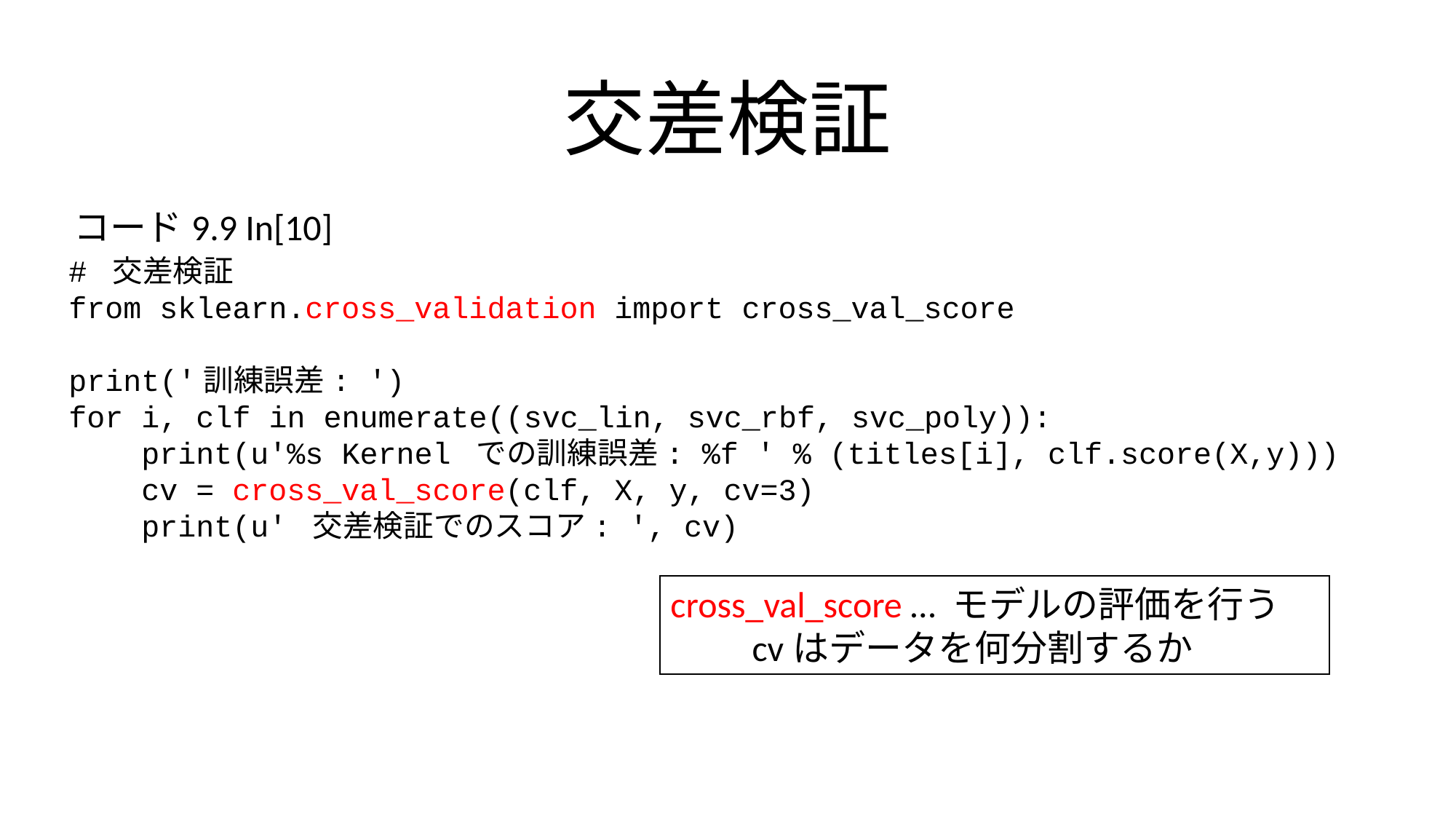

# 交差検証
コード9.9 In[10]
# 交差検証
from sklearn.cross_validation import cross_val_score

print('訓練誤差: ')
for i, clf in enumerate((svc_lin, svc_rbf, svc_poly)):
    print(u'%s Kernel での訓練誤差: %f ' % (titles[i], clf.score(X,y)))
    cv = cross_val_score(clf, X, y, cv=3)
    print(u' 交差検証でのスコア: ', cv)
cross_val_score … モデルの評価を行う
　　cvはデータを何分割するか